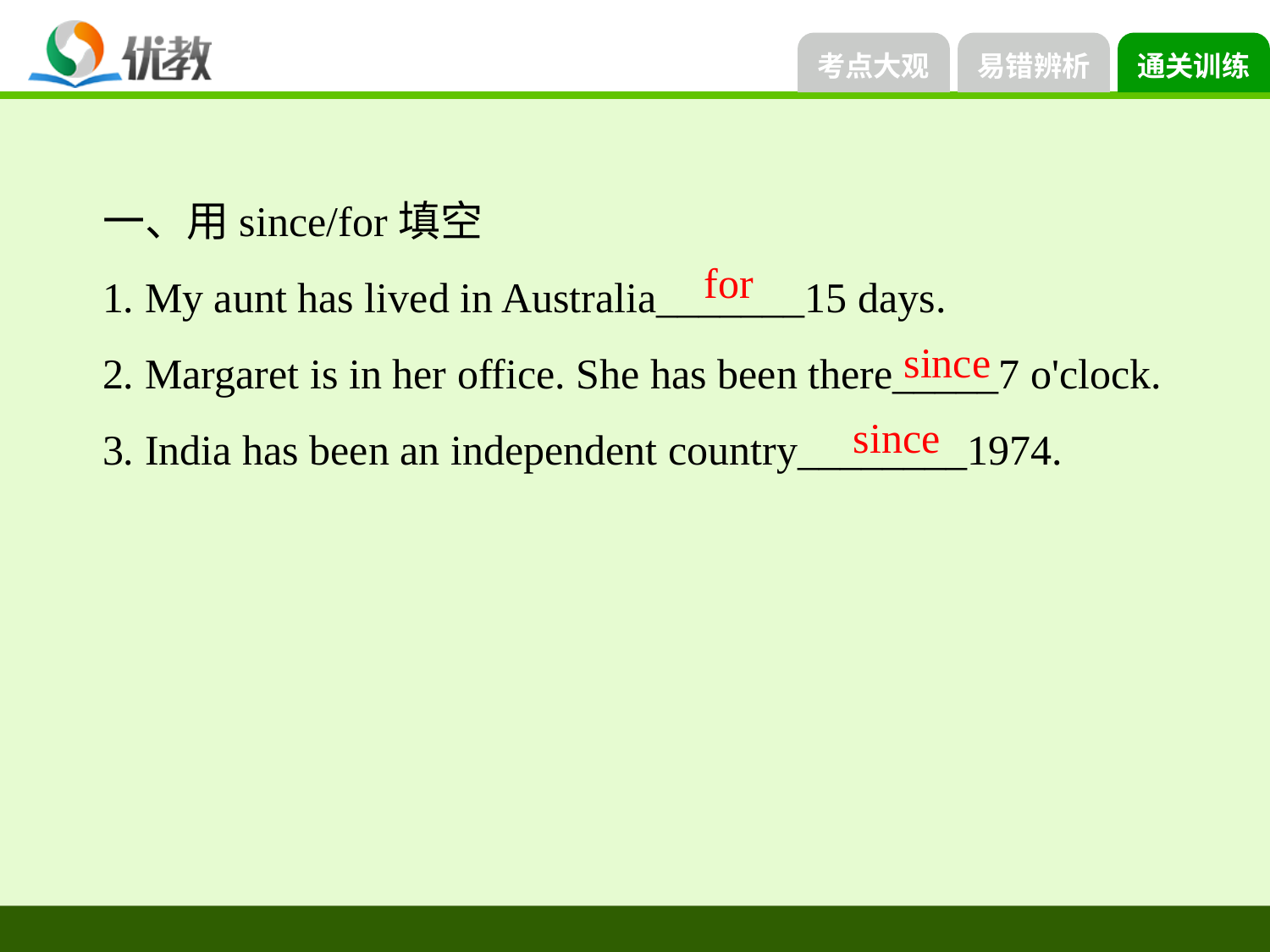

一、用since/for填空
1. My aunt has lived in Australia_______15 days.
2. Margaret is in her office. She has been there_____7 o'clock.
3. India has been an independent country________1974.

for
since
since